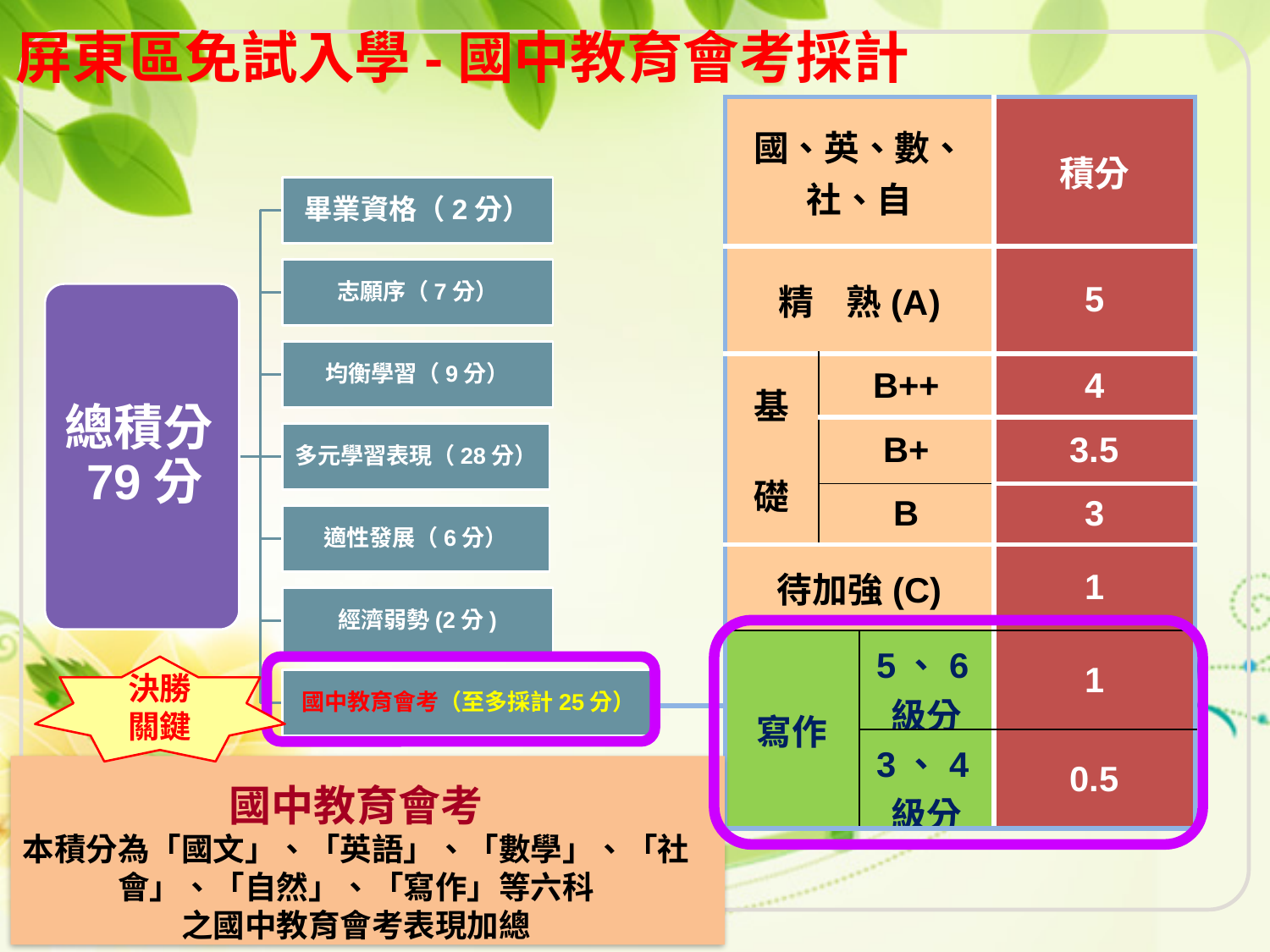

屏東區免試入學-國中教育會考採計
| 國、英、數、社、自 |  |  | 積分 |
| --- | --- | --- | --- |
| 精 熟(A) |  |  | 5 |
| 基 礎 | B++ |  | 4 |
|  | B+ |  | 3.5 |
|  | B |  | 3 |
| 待加強(C) |  |  | 1 |
| 寫作 |  | 5、6級分 | 1 |
|  |  | 3、4級分 | 0.5 |

總積分79分
畢業資格（2分）
志願序（7分）
均衡學習（9分）
多元學習表現（28分）
適性發展（6分）
經濟弱勢(2分)
國中教育會考（至多採計25分）

決勝
關鍵

國中教育會考
本積分為「國文」、「英語」、「數學」、「社會」、「自然」、「寫作」等六科
之國中教育會考表現加總